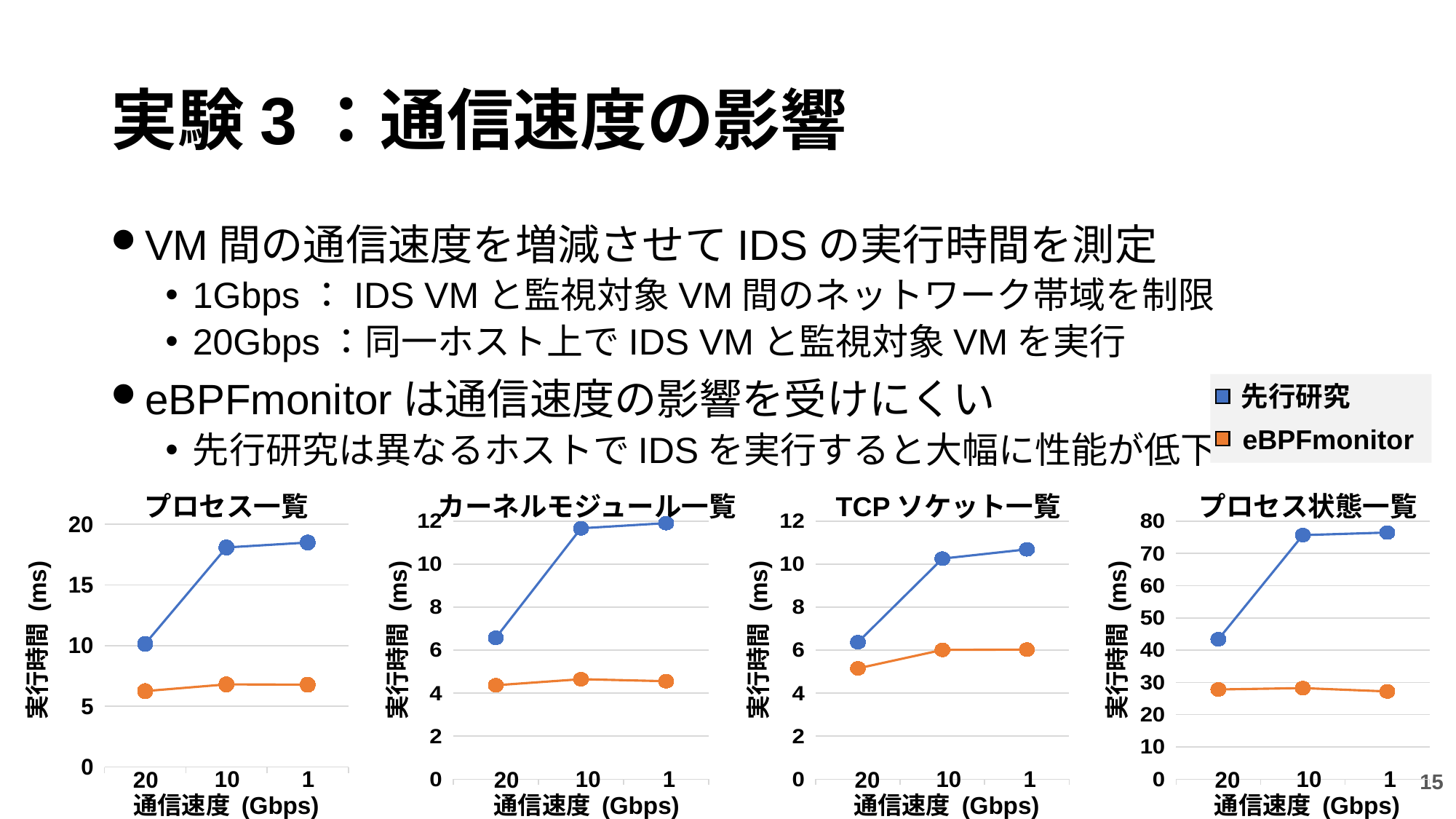

# 実験3：通信速度の影響
VM間の通信速度を増減させてIDSの実行時間を測定
1Gbps：IDS VMと監視対象VM間のネットワーク帯域を制限
20Gbps：同一ホスト上でIDS VMと監視対象VMを実行
eBPFmonitorは通信速度の影響を受けにくい
先行研究は異なるホストでIDSを実行すると大幅に性能が低下

先行研究

eBPFmonitor

プロセス一覧
カーネルモジュール一覧
TCPソケット一覧
プロセス状態一覧

### Chart

| Category | SEVmonitor | 並列化なし |
|---|---|---|
| 20 | 10.14821706 | 6.252312720000003 |
| 10 | 18.091550639999998 | 6.802740150000002 |
| 1 | 18.500775199999996 | 6.782605659999999 |

### Chart

| Category | SEVmonitor | 並列化なし |
|---|---|---|
| 20 | 6.57137161 | 4.36676675 |
| 10 | 11.664693029999997 | 4.64692481 |
| 1 | 11.905362130000004 | 4.5546728000000005 |

### Chart

| Category | SEVmonitor | 並列化 |
|---|---|---|
| 20 | 6.369742930000002 | 5.1532154100000005 |
| 10 | 10.256343579999998 | 6.010673519999999 |
| 1 | 10.685952519999999 | 6.02540334 |

### Chart

| Category | SEVmonitor | 並列化なし |
|---|---|---|
| 20 | 43.365640000000006 | 27.79815455 |
| 10 | 75.65389425000002 | 28.233157359999996 |
| 1 | 76.44933357 | 27.193388149999997 |
実行時間 (ms)
実行時間 (ms)
実行時間 (ms)
実行時間 (ms)
15
1
10
20
1
10
20
1
10
20
1
10
20
通信速度 (Gbps)
通信速度 (Gbps)
通信速度 (Gbps)
通信速度 (Gbps)